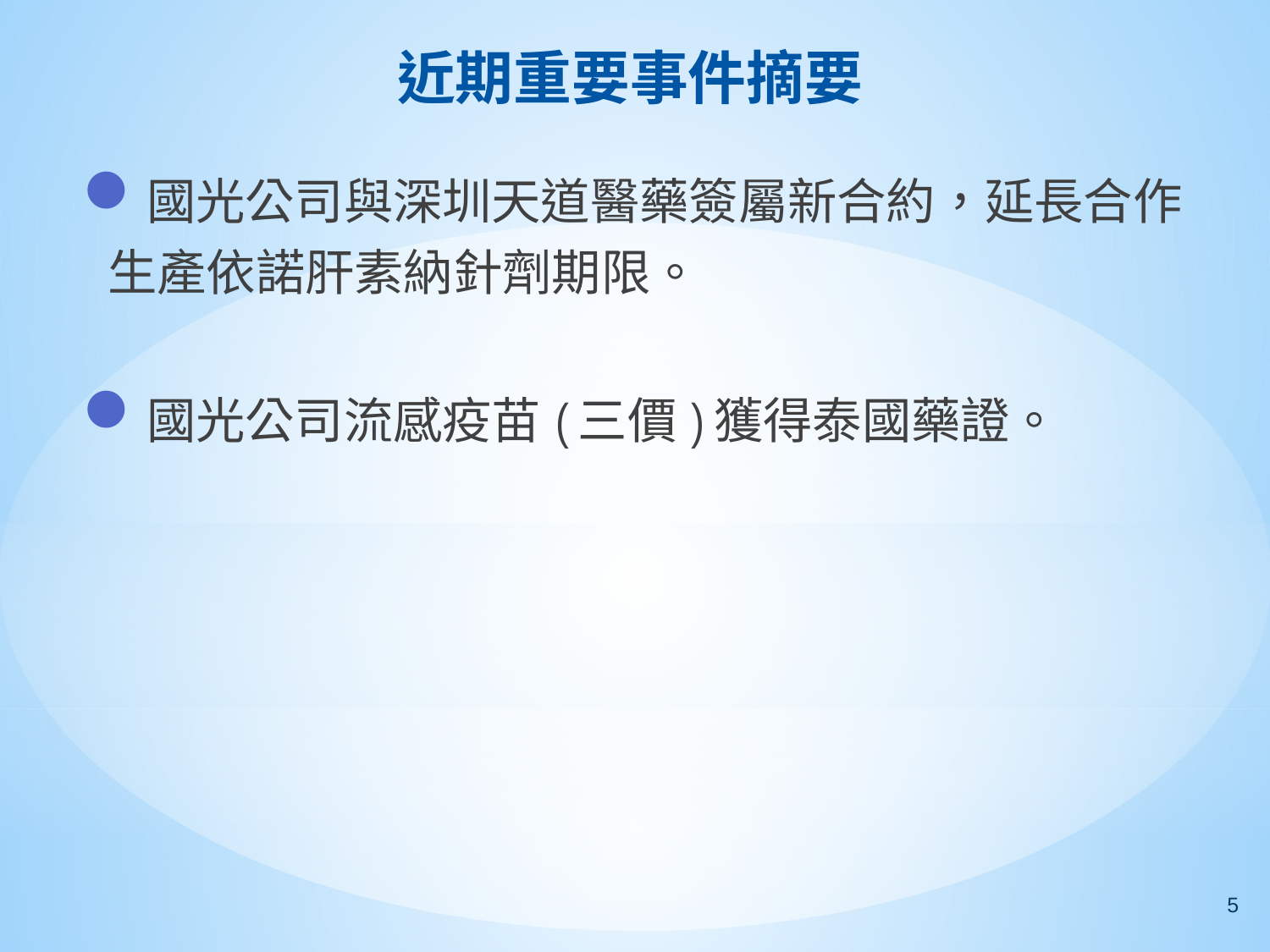

近期重要事件摘要
國光公司與深圳天道醫藥簽屬新合約，延長合作生產依諾肝素納針劑期限。

國光公司流感疫苗(三價)獲得泰國藥證。
5